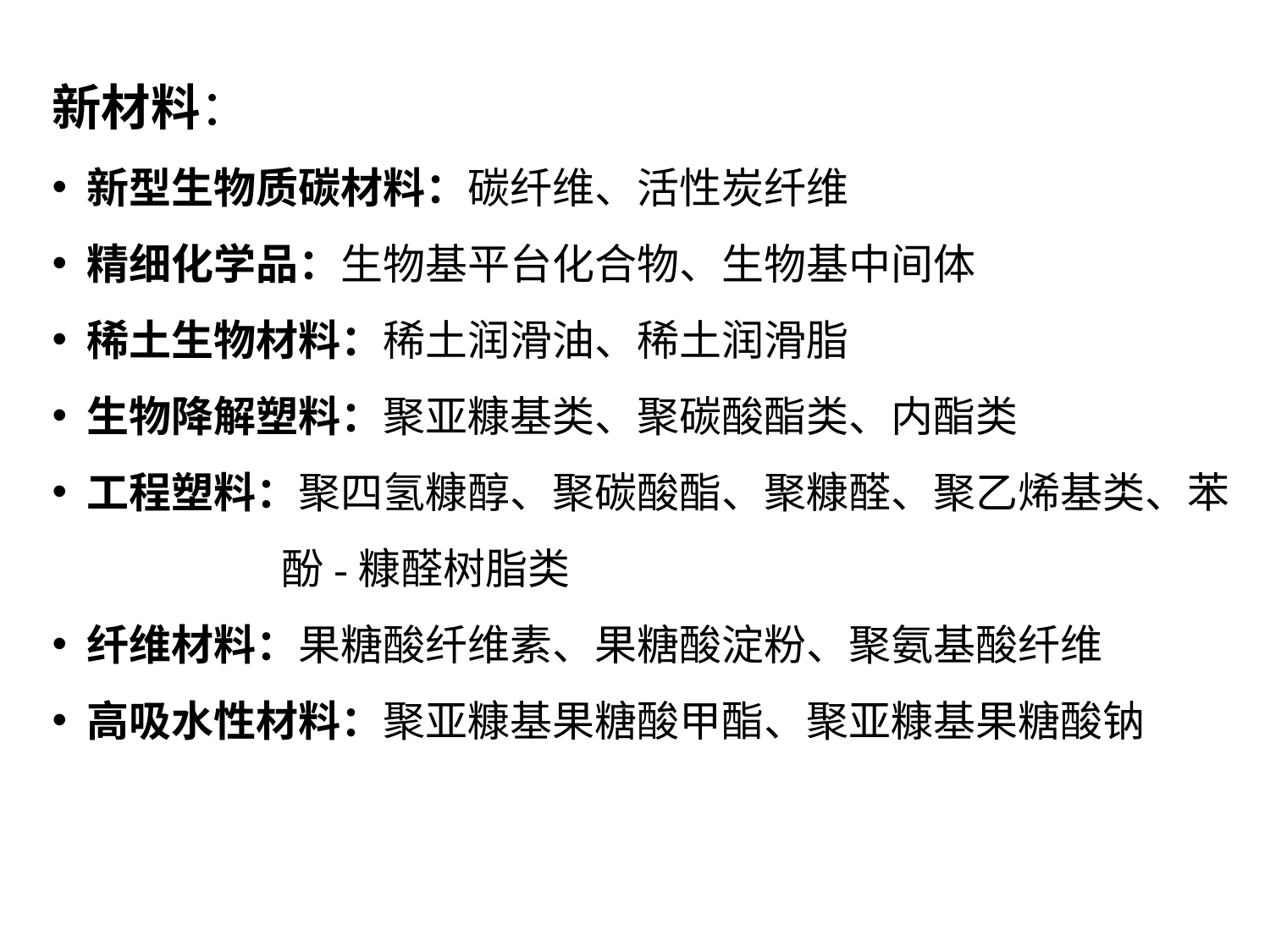

新材料：
 新型生物质碳材料：碳纤维、活性炭纤维
 精细化学品：生物基平台化合物、生物基中间体
 稀土生物材料：稀土润滑油、稀土润滑脂
 生物降解塑料：聚亚糠基类、聚碳酸酯类、内酯类
 工程塑料：聚四氢糠醇、聚碳酸酯、聚糠醛、聚乙烯基类、苯
                       酚-糠醛树脂类
 纤维材料：果糖酸纤维素、果糖酸淀粉、聚氨基酸纤维
 高吸水性材料：聚亚糠基果糖酸甲酯、聚亚糠基果糖酸钠